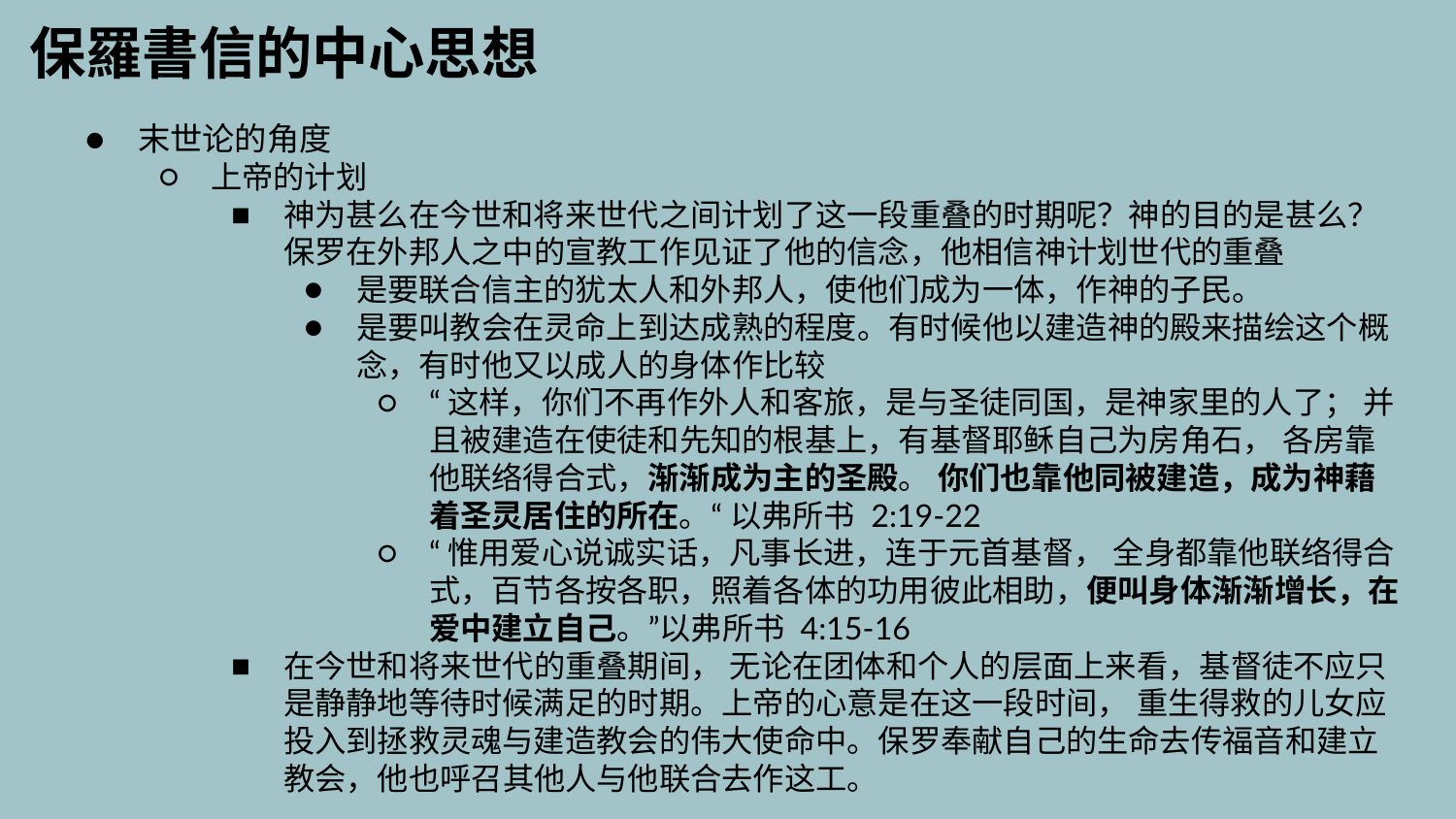

保羅書信的中心思想

末世论的角度
上帝的计划
神为甚么在今世和将来世代之间计划了这一段重叠的时期呢？神的目的是甚么？保罗在外邦人之中的宣教工作见证了他的信念，他相信神计划世代的重叠
是要联合信主的犹太人和外邦人，使他们成为一体，作神的子民。
是要叫教会在灵命上到达成熟的程度。有时候他以建造神的殿来描绘这个概念，有时他又以成人的身体作比较
“这样，你们不再作外人和客旅，是与圣徒同国，是神家里的人了； 并且被建造在使徒和先知的根基上，有基督耶稣自己为房角石， 各房靠他联络得合式，渐渐成为主的圣殿。 你们也靠他同被建造，成为神藉着圣灵居住的所在。“ ‭‭以弗所书‬ ‭2‬:‭19‬-‭22‬
“惟用爱心说诚实话，凡事长进，连于元首基督， 全身都靠他联络得合式，百节各按各职，照着各体的功用彼此相助，便叫身体渐渐增长，在爱中建立自己。”以弗所书‬ ‭4‬:‭15‬-‭16‬ ‭
在今世和将来世代的重叠期间， 无论在团体和个人的层面上来看，基督徒不应只是静静地等待时候满足的时期。上帝的心意是在这一段时间， 重生得救的儿女应投入到拯救灵魂与建造教会的伟大使命中。保罗奉献自己的生命去传福音和建立教会，他也呼召其他人与他联合去作这工。